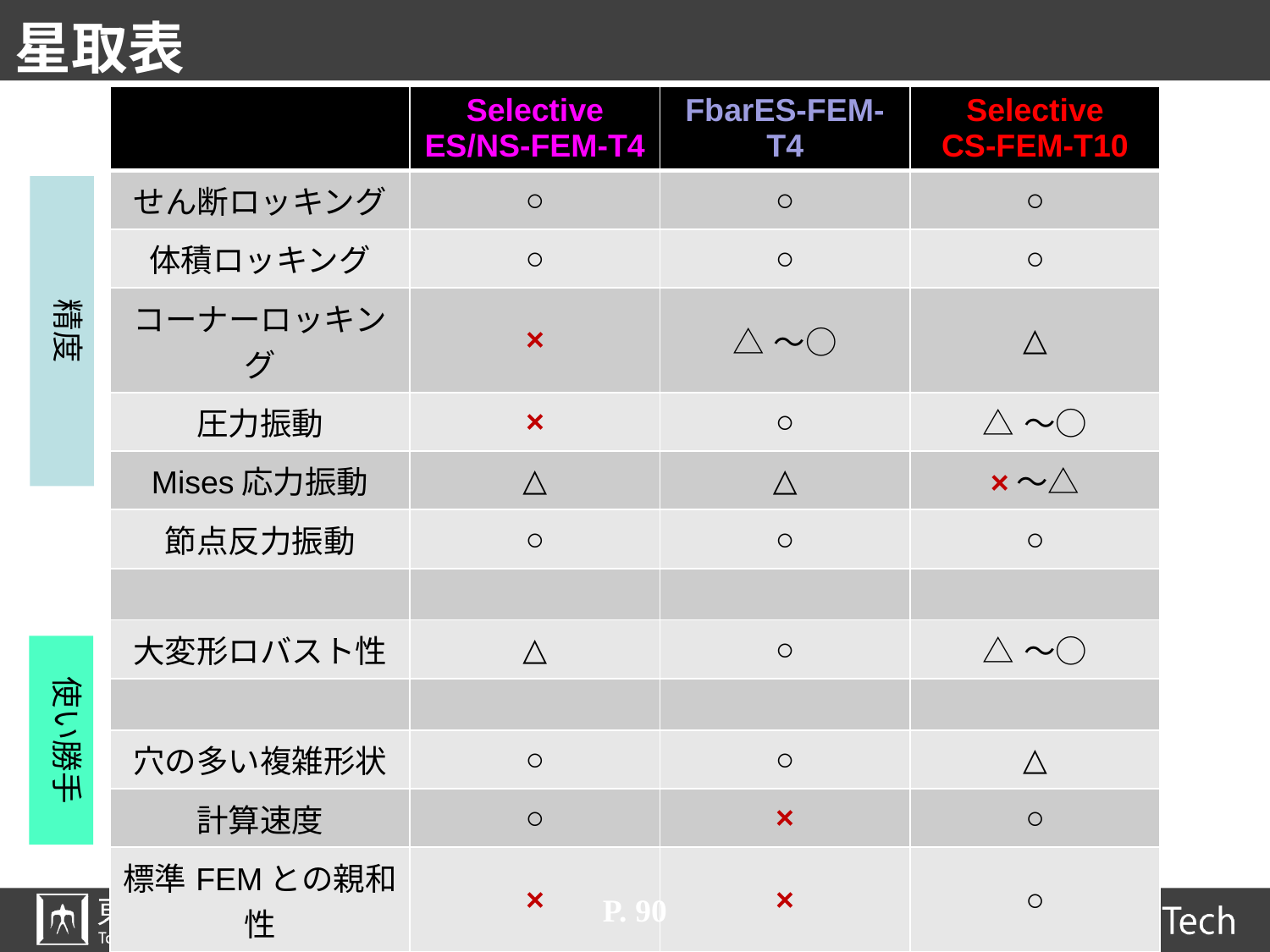

# 星取表
|  | Selective ES/NS-FEM-T4 | FbarES-FEM-T4 | Selective CS-FEM-T10 |
| --- | --- | --- | --- |
| せん断ロッキング | ○ | ○ | ○ |
| 体積ロッキング | ○ | ○ | ○ |
| コーナーロッキング | × | △～○ | △ |
| 圧力振動 | × | ○ | △～○ |
| Mises応力振動 | △ | △ | ×～△ |
| 節点反力振動 | ○ | ○ | ○ |
|  |  |  |  |
| 大変形ロバスト性 | △ | ○ | △～○ |
|  |  |  |  |
| 穴の多い複雑形状 | ○ | ○ | △ |
| 計算速度 | ○ | × | ○ |
| 標準FEMとの親和性 | × | × | ○ |
| コーディング難易度 | △ | × | ○ |
精度
使い勝手
P. 90